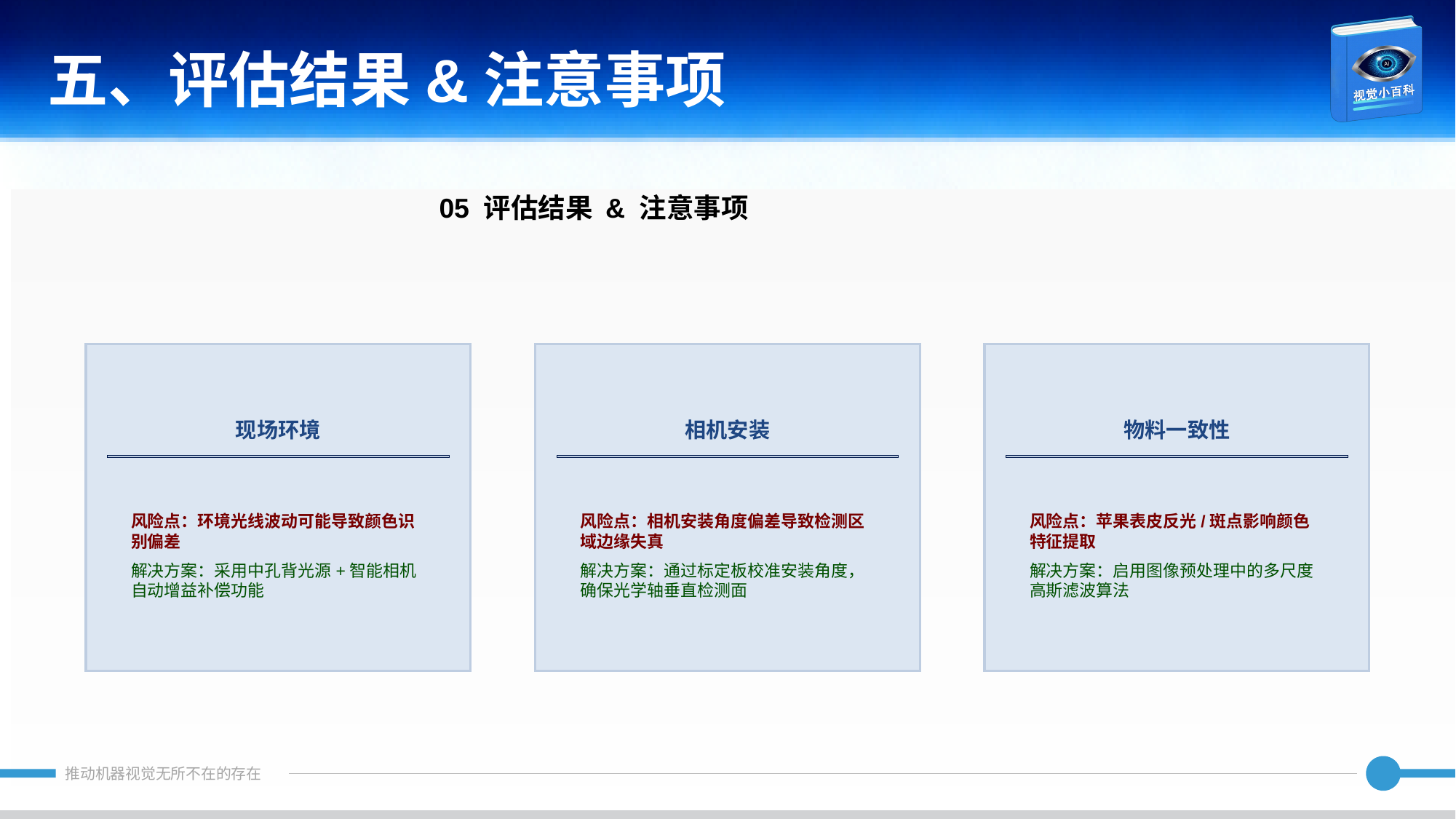

五、评估结果&注意事项

05 评估结果 & 注意事项

现场环境

相机安装

物料一致性

风险点：环境光线波动可能导致颜色识别偏差
解决方案：采用中孔背光源+智能相机自动增益补偿功能

风险点：相机安装角度偏差导致检测区域边缘失真
解决方案：通过标定板校准安装角度，确保光学轴垂直检测面

风险点：苹果表皮反光/斑点影响颜色特征提取
解决方案：启用图像预处理中的多尺度高斯滤波算法
10